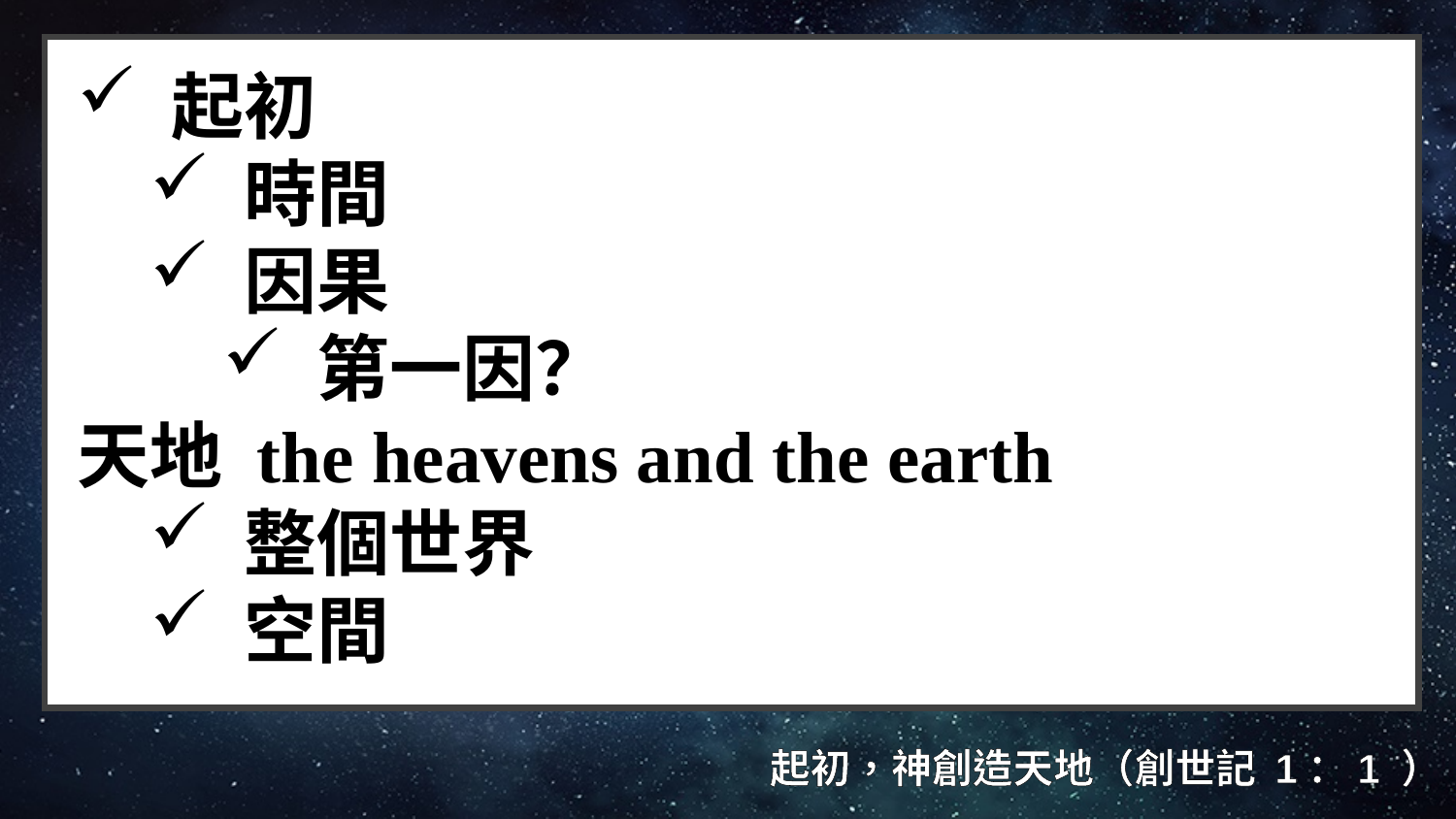

起初
 時間
 因果
 第一因？
天地 the heavens and the earth
 整個世界
 空間
起初，神創造天地（創世記 1：1 ）